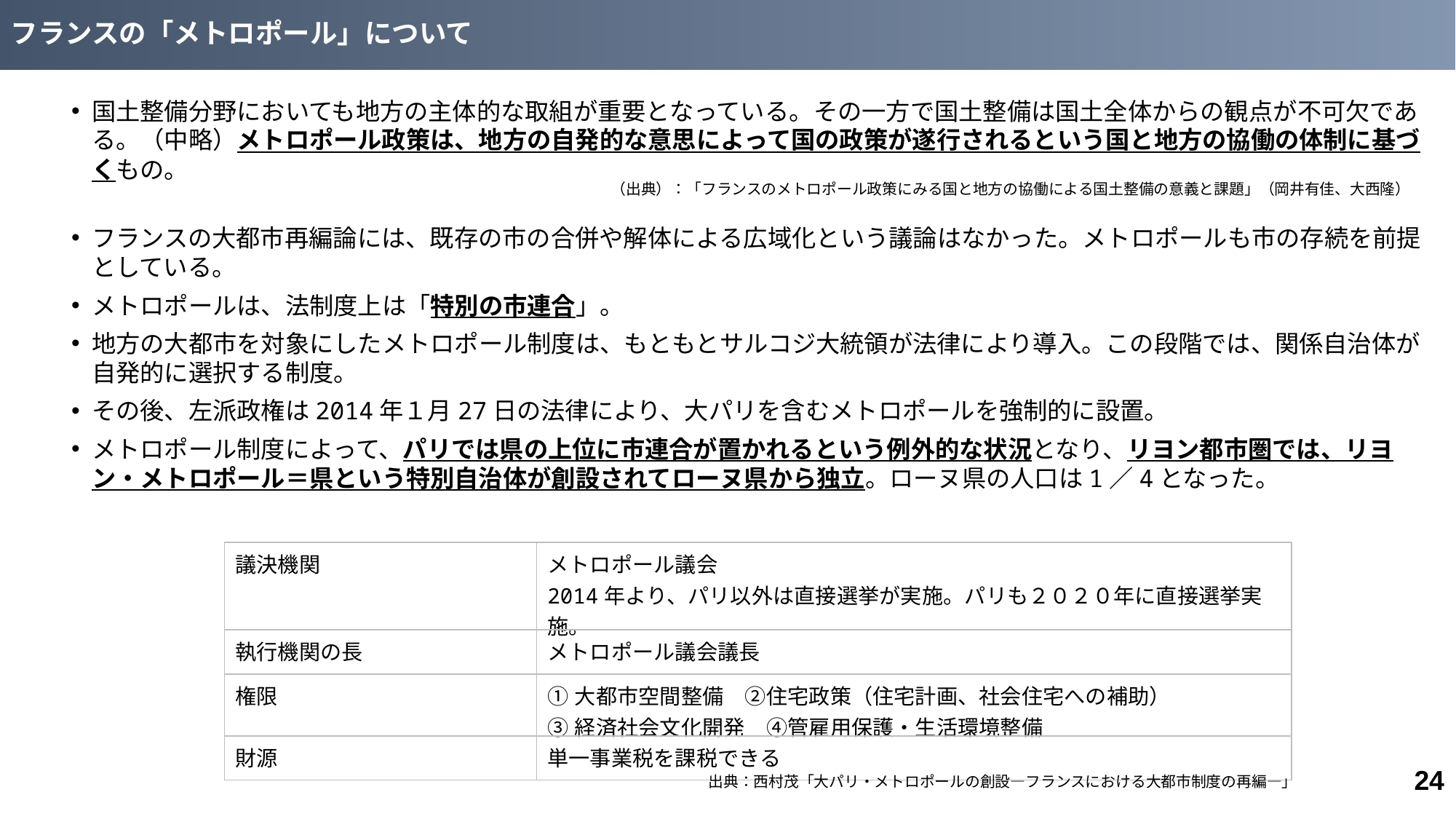

# フランスの「メトロポール」について
国土整備分野においても地方の主体的な取組が重要となっている。その一方で国土整備は国土全体からの観点が不可欠である。（中略）メトロポール政策は、地方の自発的な意思によって国の政策が遂行されるという国と地方の協働の体制に基づくもの。
（出典）：「フランスのメトロポール政策にみる国と地方の協働による国土整備の意義と課題」（岡井有佳、大西隆）
フランスの大都市再編論には、既存の市の合併や解体による広域化という議論はなかった。メトロポールも市の存続を前提としている。
メトロポールは、法制度上は「特別の市連合」。
地方の大都市を対象にしたメトロポール制度は、もともとサルコジ大統領が法律により導入。この段階では、関係自治体が自発的に選択する制度。
その後、左派政権は2014年１月27日の法律により、大パリを含むメトロポールを強制的に設置。
メトロポール制度によって、パリでは県の上位に市連合が置かれるという例外的な状況となり、リヨン都市圏では、リヨン・メトロポール＝県という特別自治体が創設されてローヌ県から独立。ローヌ県の人口は1／4となった。
| 議決機関 | メトロポール議会 2014年より、パリ以外は直接選挙が実施。パリも２０２０年に直接選挙実施。 |
| --- | --- |
| 執行機関の長 | メトロポール議会議長 |
| 権限 | ①大都市空間整備　②住宅政策（住宅計画、社会住宅への補助） ③経済社会文化開発　④管雇用保護・生活環境整備 |
| 財源 | 単一事業税を課税できる |
24
出典：西村茂「大パリ・メトロポールの創設―フランスにおける大都市制度の再編―」